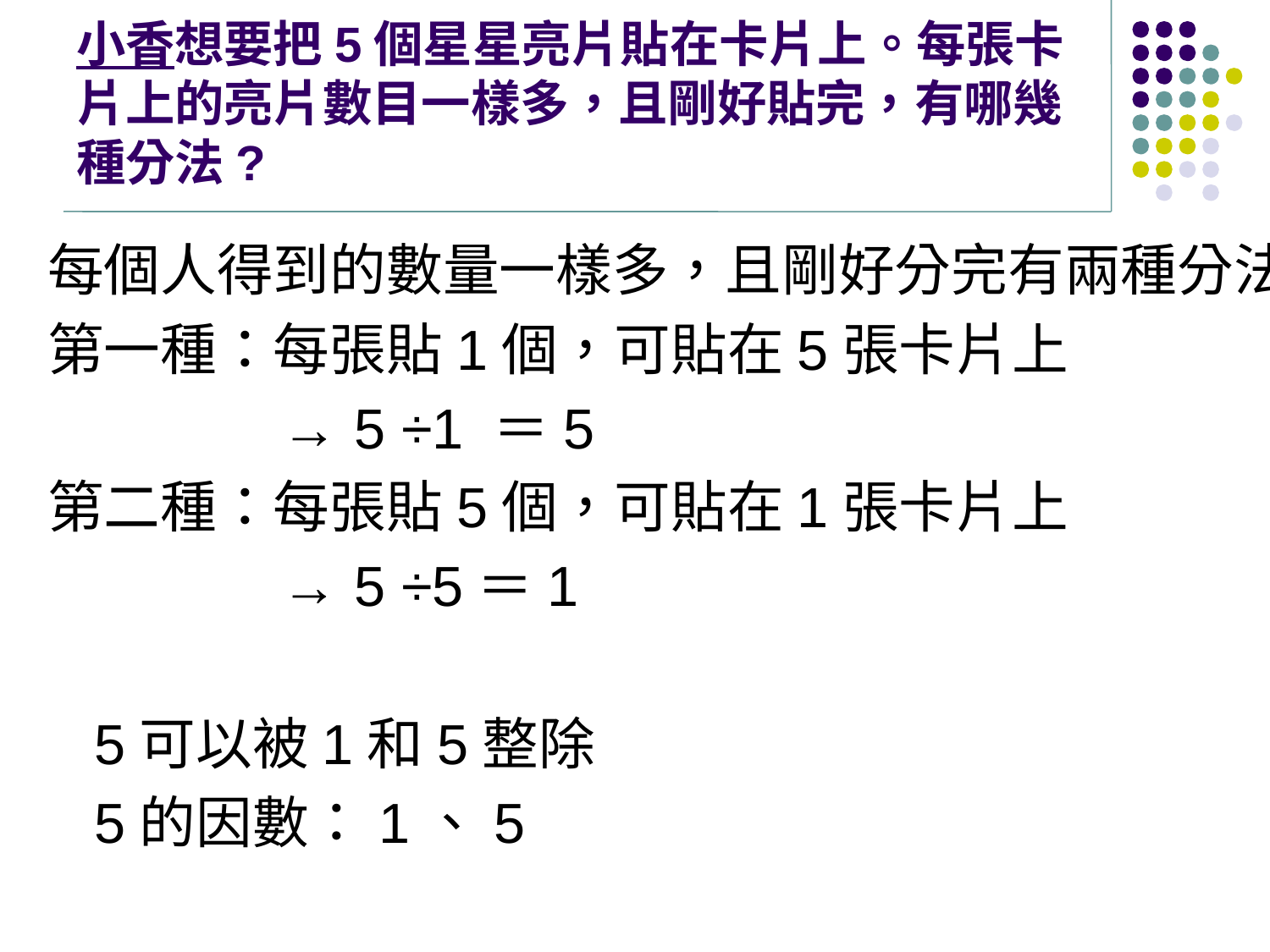

# 小香想要把5個星星亮片貼在卡片上。每張卡片上的亮片數目一樣多，且剛好貼完，有哪幾種分法?
每個人得到的數量一樣多，且剛好分完有兩種分法
第一種：每張貼1個，可貼在5張卡片上
               → 5 ÷1 ＝5
第二種：每張貼5個，可貼在1張卡片上
               → 5 ÷5＝1

   5可以被1和5整除
   5的因數：1、5